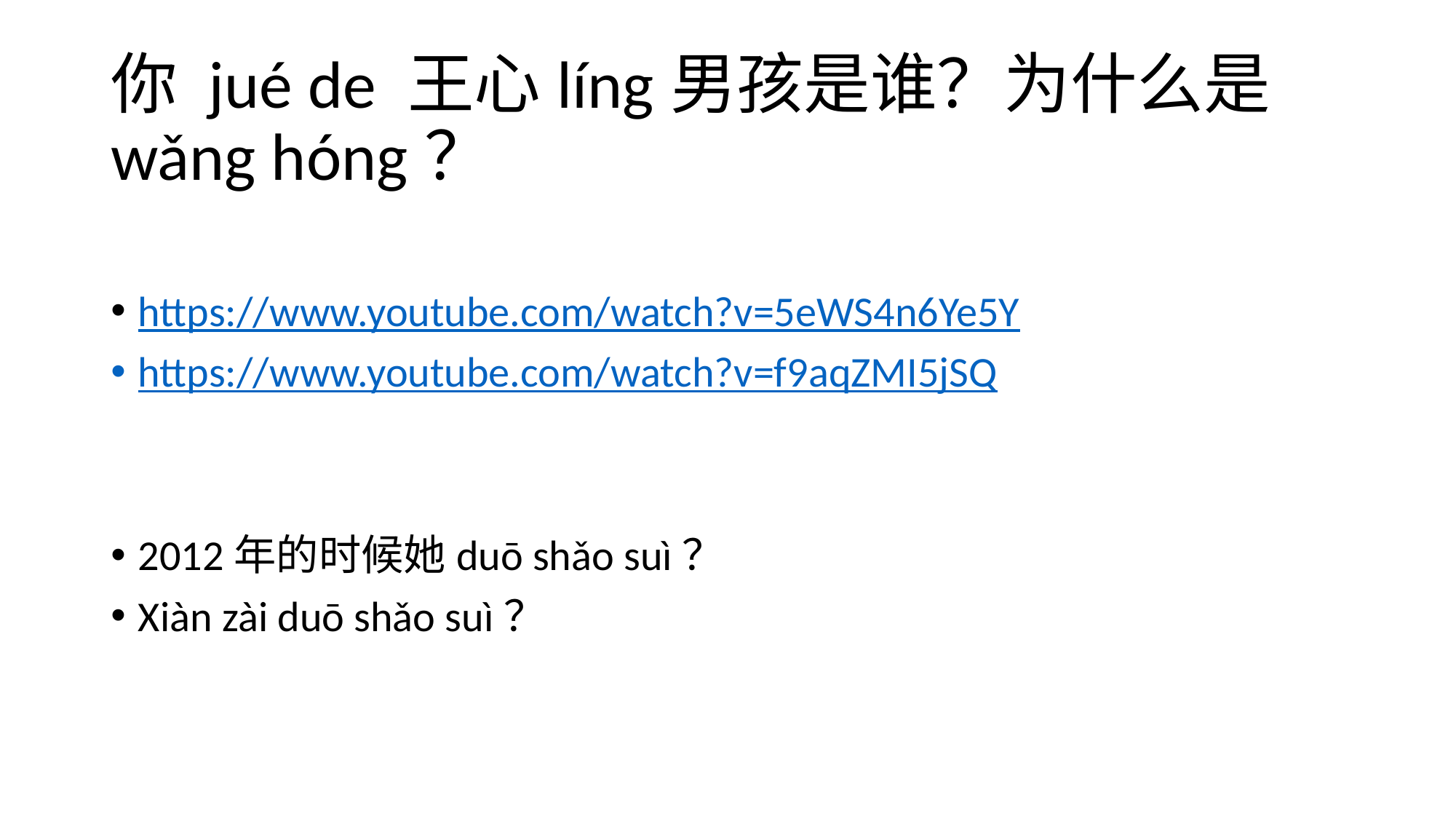

# 你 jué de 王心líng男孩是谁？为什么是wǎng hóng？

https://www.youtube.com/watch?v=5eWS4n6Ye5Y
https://www.youtube.com/watch?v=f9aqZMI5jSQ

2012年的时候她duō shǎo suì？
Xiàn zài duō shǎo suì？